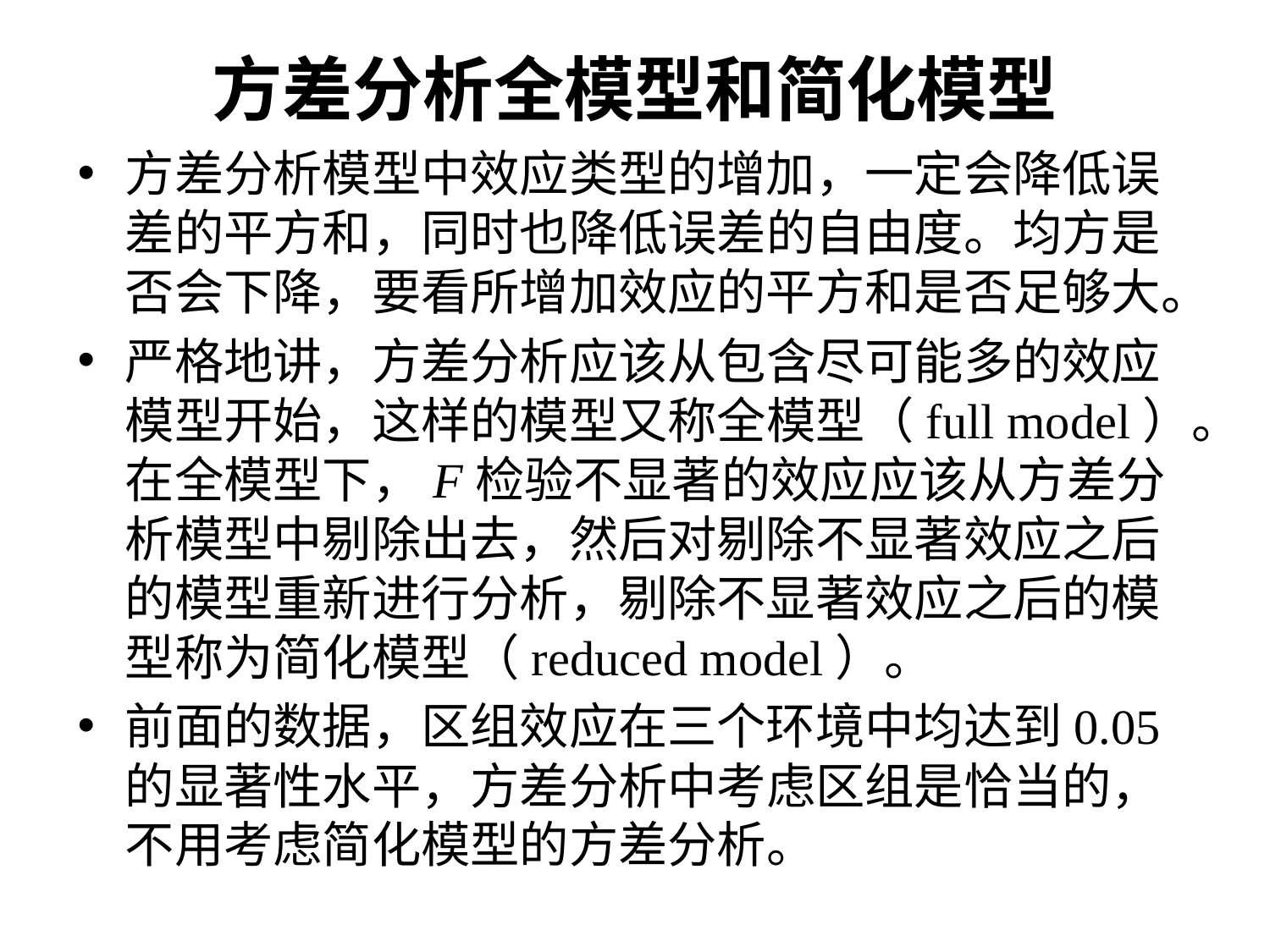

# 方差分析全模型和简化模型
方差分析模型中效应类型的增加，一定会降低误差的平方和，同时也降低误差的自由度。均方是否会下降，要看所增加效应的平方和是否足够大。
严格地讲，方差分析应该从包含尽可能多的效应模型开始，这样的模型又称全模型（full model）。在全模型下，F检验不显著的效应应该从方差分析模型中剔除出去，然后对剔除不显著效应之后的模型重新进行分析，剔除不显著效应之后的模型称为简化模型（reduced model）。
前面的数据，区组效应在三个环境中均达到0.05的显著性水平，方差分析中考虑区组是恰当的，不用考虑简化模型的方差分析。